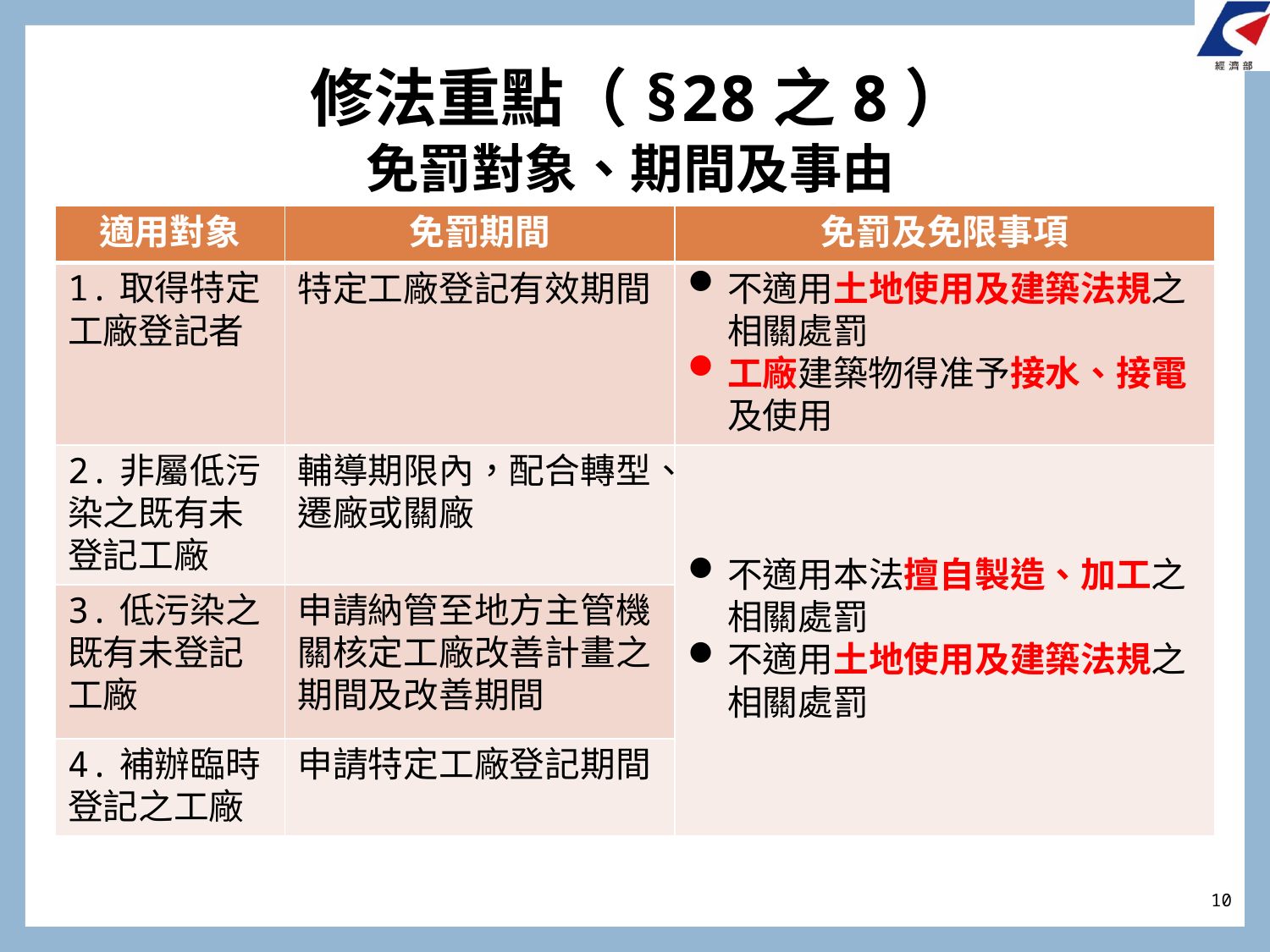

修法重點（§28之8）
免罰對象、期間及事由
| 適用對象 | 免罰期間 | 免罰及免限事項 |
| --- | --- | --- |
| 1.取得特定工廠登記者 | 特定工廠登記有效期間 | 不適用土地使用及建築法規之相關處罰 工廠建築物得准予接水、接電及使用 |
| 2.非屬低污染之既有未登記工廠 | 輔導期限內，配合轉型、遷廠或關廠 | 不適用本法擅自製造、加工之相關處罰 不適用土地使用及建築法規之相關處罰 |
| 3.低污染之既有未登記工廠 | 申請納管至地方主管機關核定工廠改善計畫之期間及改善期間 |  |
| 4.補辦臨時登記之工廠 | 申請特定工廠登記期間 |  |
10